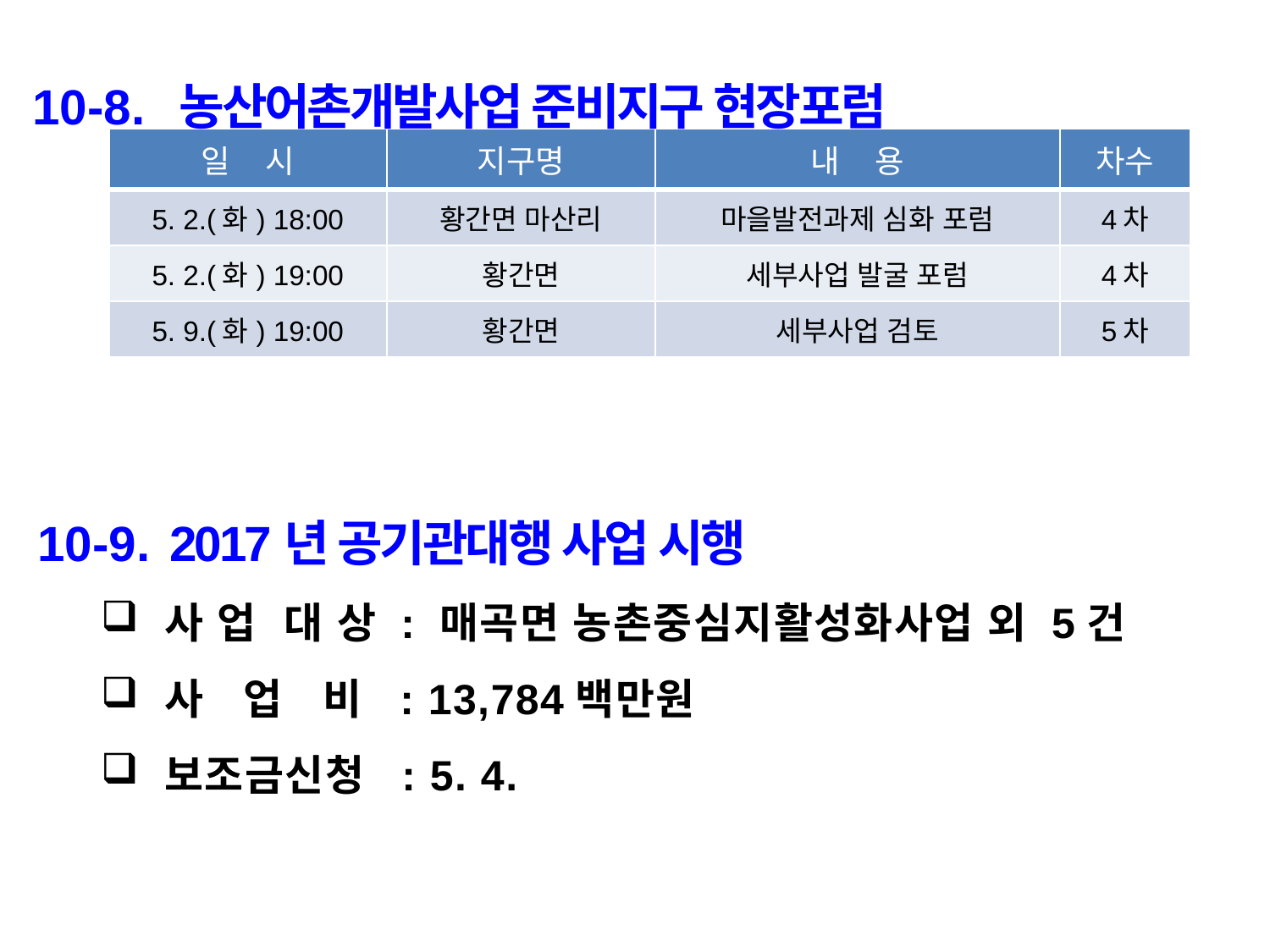

10-8.  농산어촌개발사업 준비지구 현장포럼

| 일 시 | 지구명 | 내 용 | 차수 |
| --- | --- | --- | --- |
| 5. 2.(화) 18:00 | 황간면 마산리 | 마을발전과제 심화 포럼 | 4차 |
| 5. 2.(화) 19:00 | 황간면 | 세부사업 발굴 포럼 | 4차 |
| 5. 9.(화) 19:00 | 황간면 | 세부사업 검토 | 5차 |

10-9.  2017년 공기관대행 사업 시행
사 업  대 상 : 매곡면 농촌중심지활성화사업 외 5건
사   업   비  : 13,784백만원
보조금신청  : 5. 4.